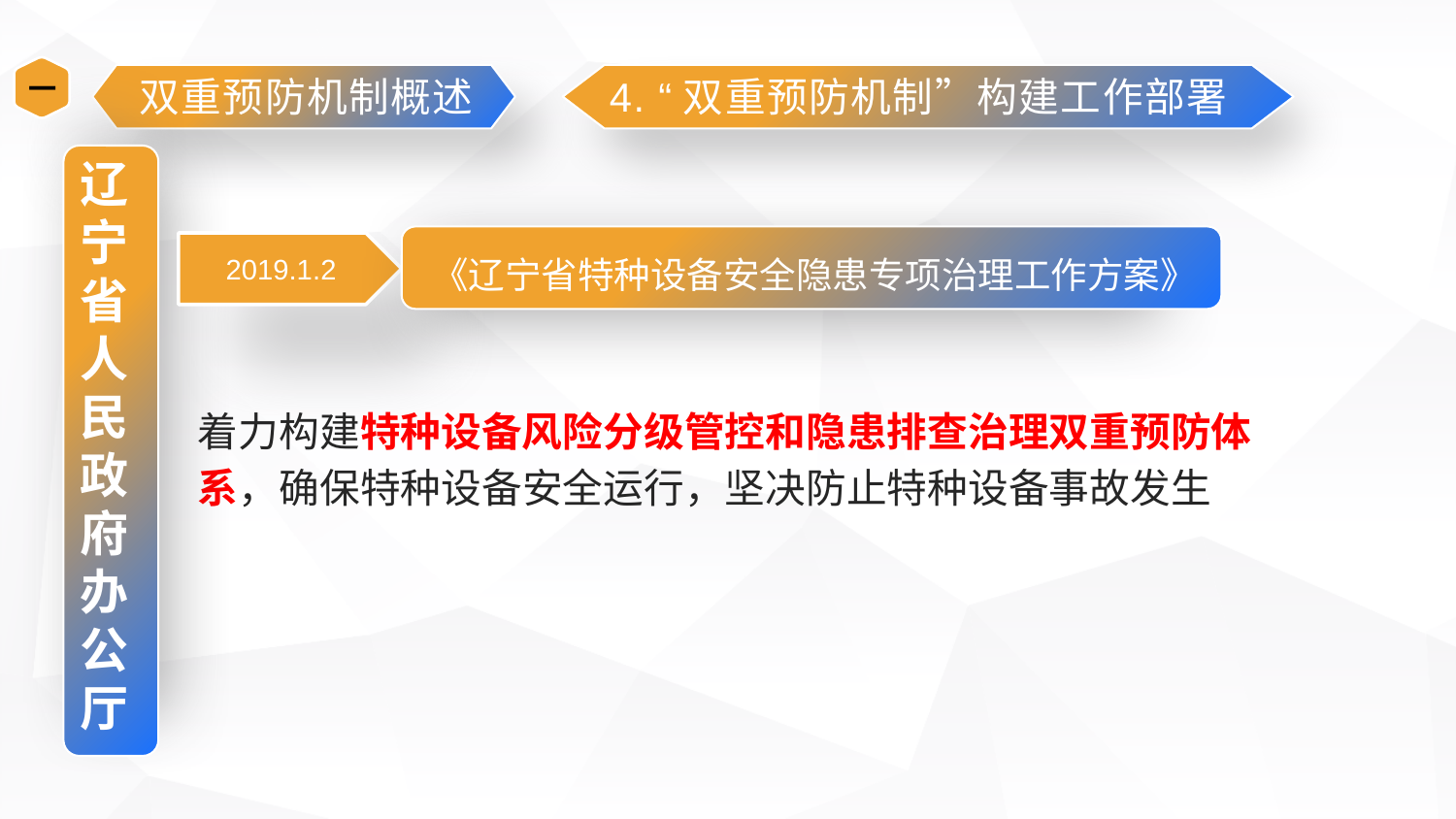

一

双重预防机制概述

4. “双重预防机制”构建工作部署

辽宁省人民政府办公厅

《辽宁省特种设备安全隐患专项治理工作方案》
2019.1.2

着力构建特种设备风险分级管控和隐患排查治理双重预防体系，确保特种设备安全运行，坚决防止特种设备事故发生

14